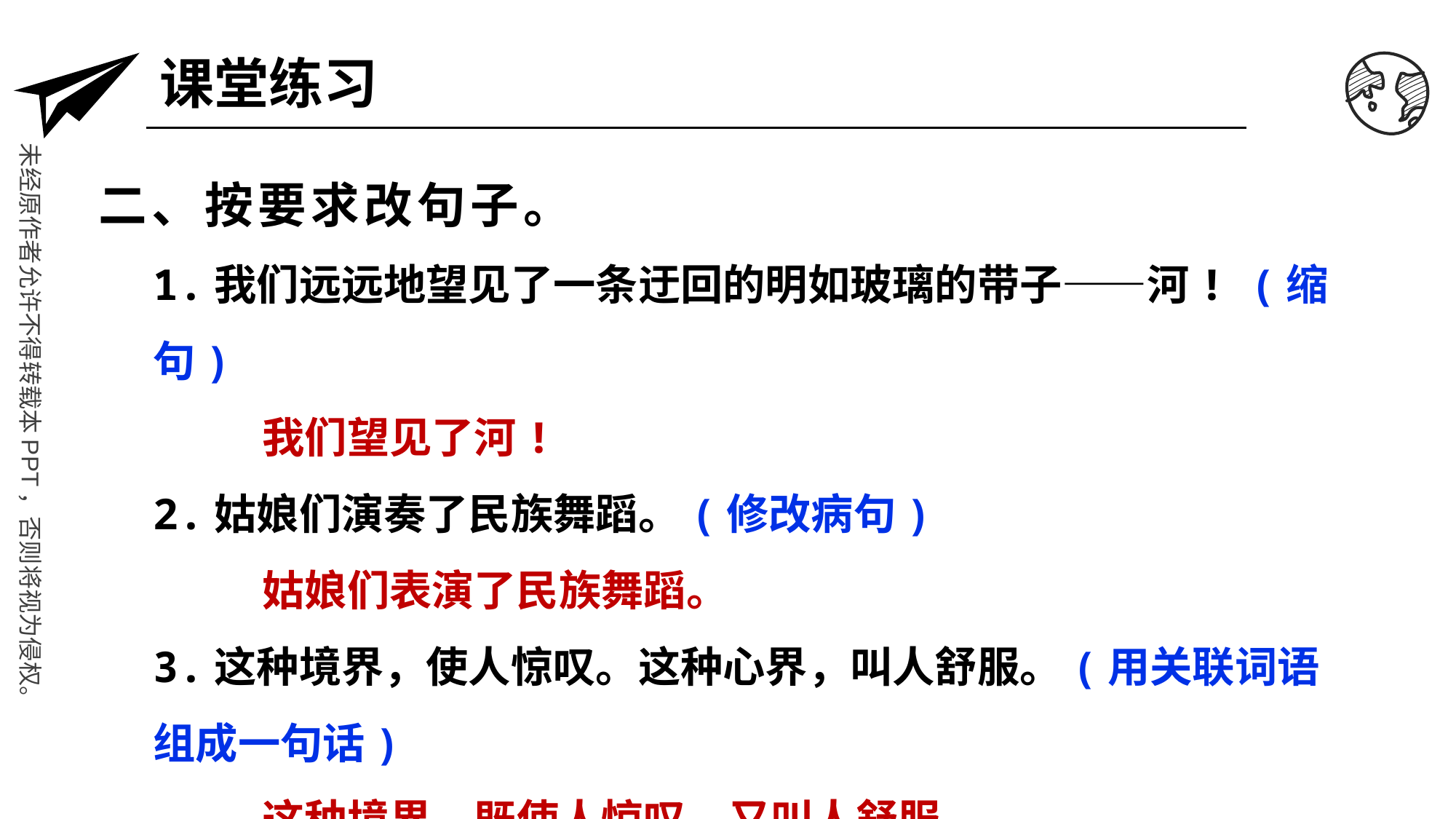

课堂练习
二、按要求改句子。
1.我们远远地望见了一条迂回的明如玻璃的带子——河! (缩句)
	我们望见了河!
2.姑娘们演奏了民族舞蹈。(修改病句)
	姑娘们表演了民族舞蹈。
3.这种境界，使人惊叹。这种心界，叫人舒服。(用关联词语组成一句话)
	这种境界，既使人惊叹，又叫人舒服。